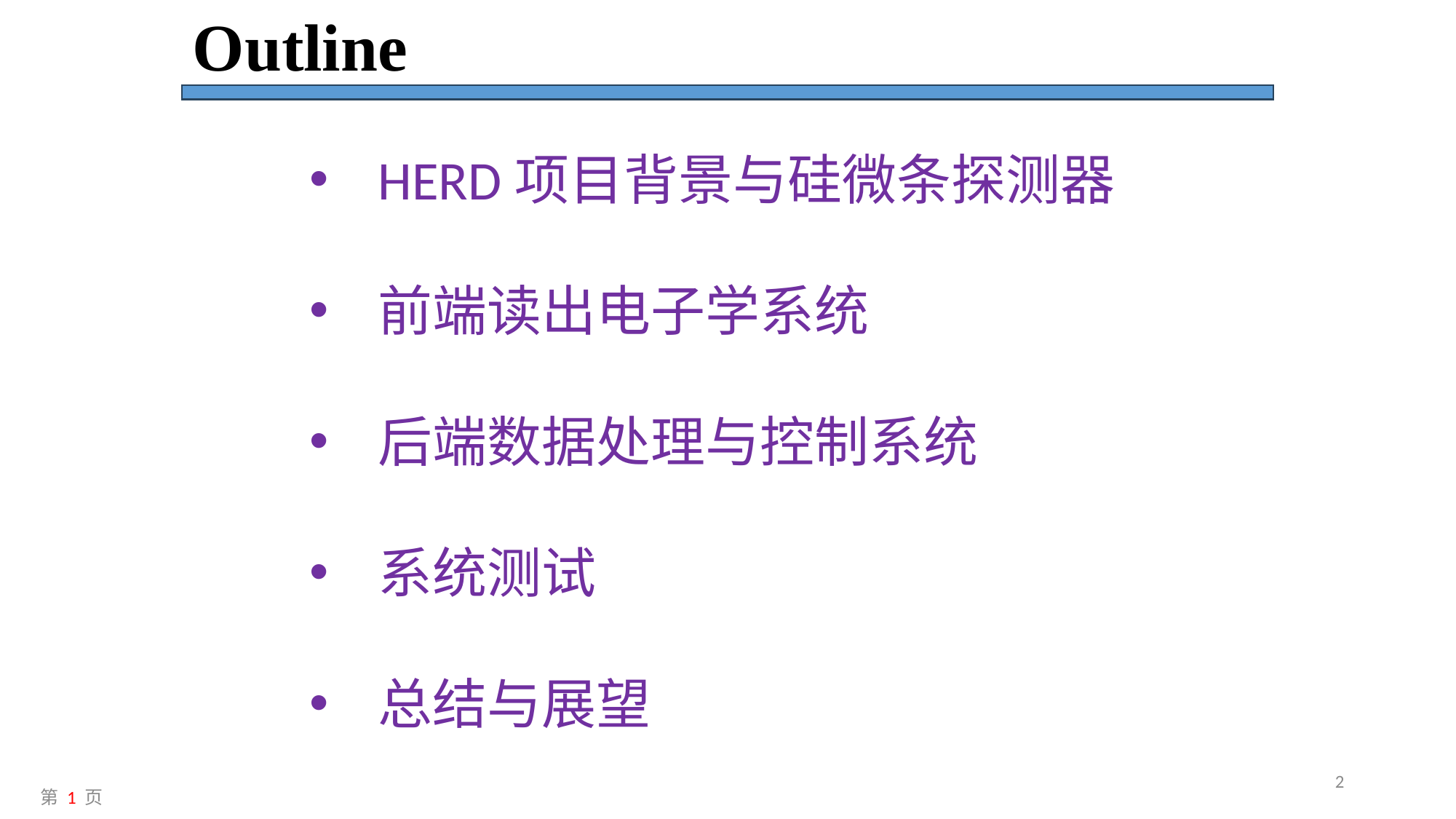

# Outline

HERD项目背景与硅微条探测器

前端读出电子学系统

后端数据处理与控制系统

系统测试

总结与展望
2
第 1 页